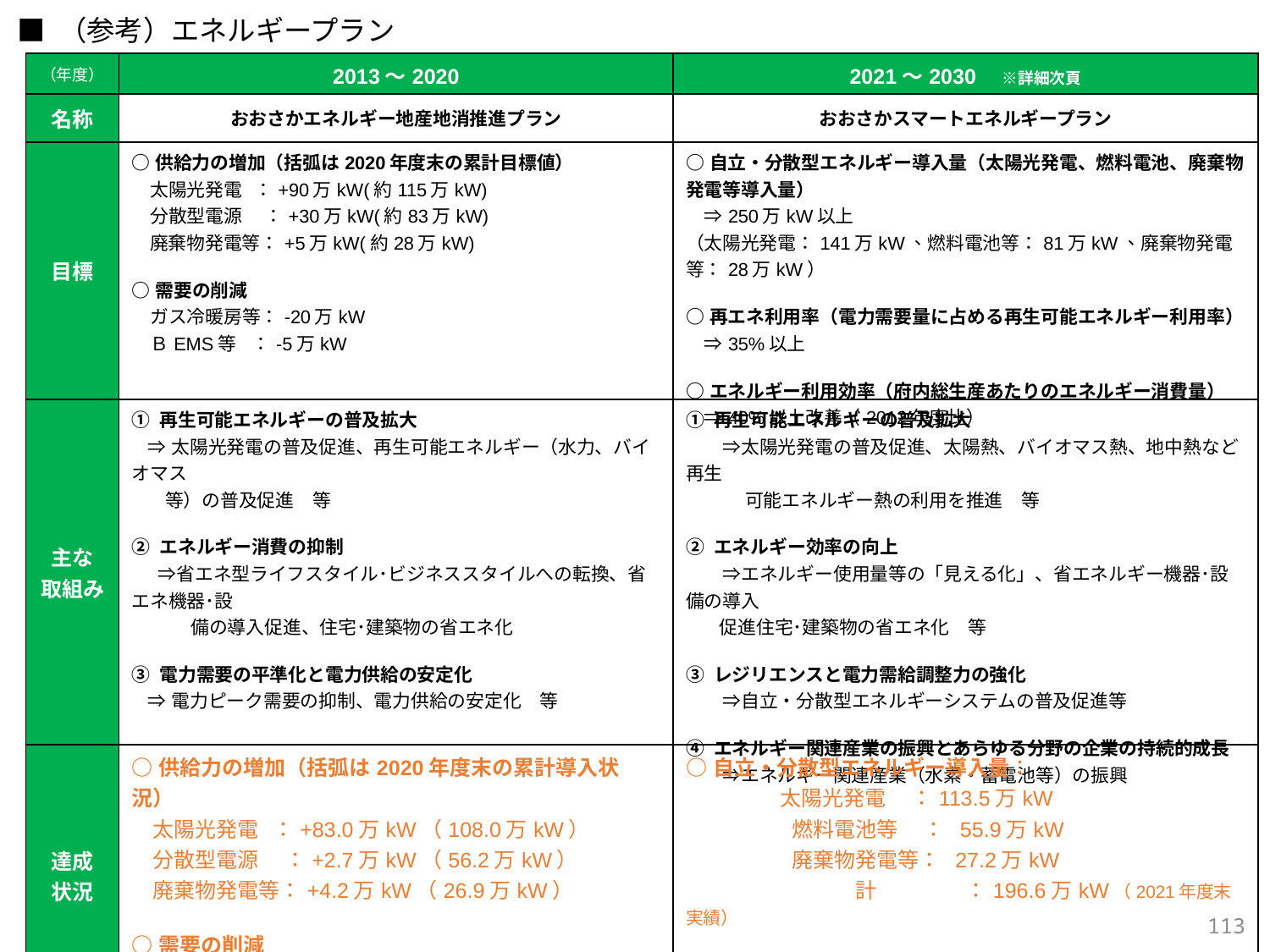

■ （参考）エネルギープラン
| （年度） | 2013～2020 | 2021～2030　※詳細次頁 |
| --- | --- | --- |
| 名称 | おおさかエネルギー地産地消推進プラン | おおさかスマートエネルギープラン |
| 目標 | ○供給力の増加（括弧は2020年度末の累計目標値） 　太陽光発電 ：+90万kW(約115万kW) 　分散型電源　 ：+30万kW(約83万kW) 　廃棄物発電等：+5万kW(約28万kW) ○需要の削減 　ガス冷暖房等：-20万kW 　ＢEMS等 ：-5万kW | ○自立・分散型エネルギー導入量（太陽光発電、燃料電池、廃棄物発電等導入量） 　⇒250万kW以上 （太陽光発電：141万kW、燃料電池等：81万kW、廃棄物発電等：28万kW） ○再エネ利用率（電力需要量に占める再生可能エネルギー利用率） 　⇒35%以上 ○エネルギー利用効率（府内総生産あたりのエネルギー消費量） 　⇒40%以上改善（2012年度⽐） |
| 主な 取組み | ① 再生可能エネルギーの普及拡大 ⇒太陽光発電の普及促進、再生可能エネルギー（水力、バイオマス 等）の普及促進　等 ② エネルギー消費の抑制 　 ⇒省エネ型ライフスタイル･ビジネススタイルへの転換、省エネ機器･設　　　　　 　　　 備の導入促進、住宅･建築物の省エネ化 ③ 電力需要の平準化と電力供給の安定化 ⇒電力ピーク需要の抑制、電力供給の安定化　等 | ① 再生可能エネルギーの普及拡大 　　⇒太陽光発電の普及促進、太陽熱、バイオマス熱、地中熱など再生 　　　 可能エネルギー熱の利用を推進　等 ② エネルギー効率の向上 　　⇒エネルギー使用量等の「見える化」、省エネルギー機器･設備の導入 促進住宅･建築物の省エネ化　等 ③ レジリエンスと電力需給調整力の強化 　　⇒自立・分散型エネルギーシステムの普及促進等 ④ エネルギー関連産業の振興とあらゆる分野の企業の持続的成長 　　⇒エネルギー関連産業（水素・蓄電池等）の振興 |
| 達成 状況 | ○供給力の増加（括弧は2020年度末の累計導入状況）　　 　太陽光発電 ：+83.0万kW（108.0万kW） 　分散型電源　 ：+2.7万kW（56.2万kW） 　廃棄物発電等：+4.2万kW（26.9万kW） ○需要の削減 　ガス冷暖房等：-28.1万kW 　ＢEMS等 ：-6.8万kW | ○自立・分散型エネルギー導入量： 　　　　 太陽光発電　 ：113.5万kW 　　　　　燃料電池等　 ： 55.9万kW 　　　　　廃棄物発電等： 27.2万kW 　　　　　　　　計　　　　 ：196.6万kW（2021年度末実績） ○再エネ利用率　　　　： 22.3％（2021年度末実績） ○エネルギー利用効率： 19.4％（2019年度末実績） |
113